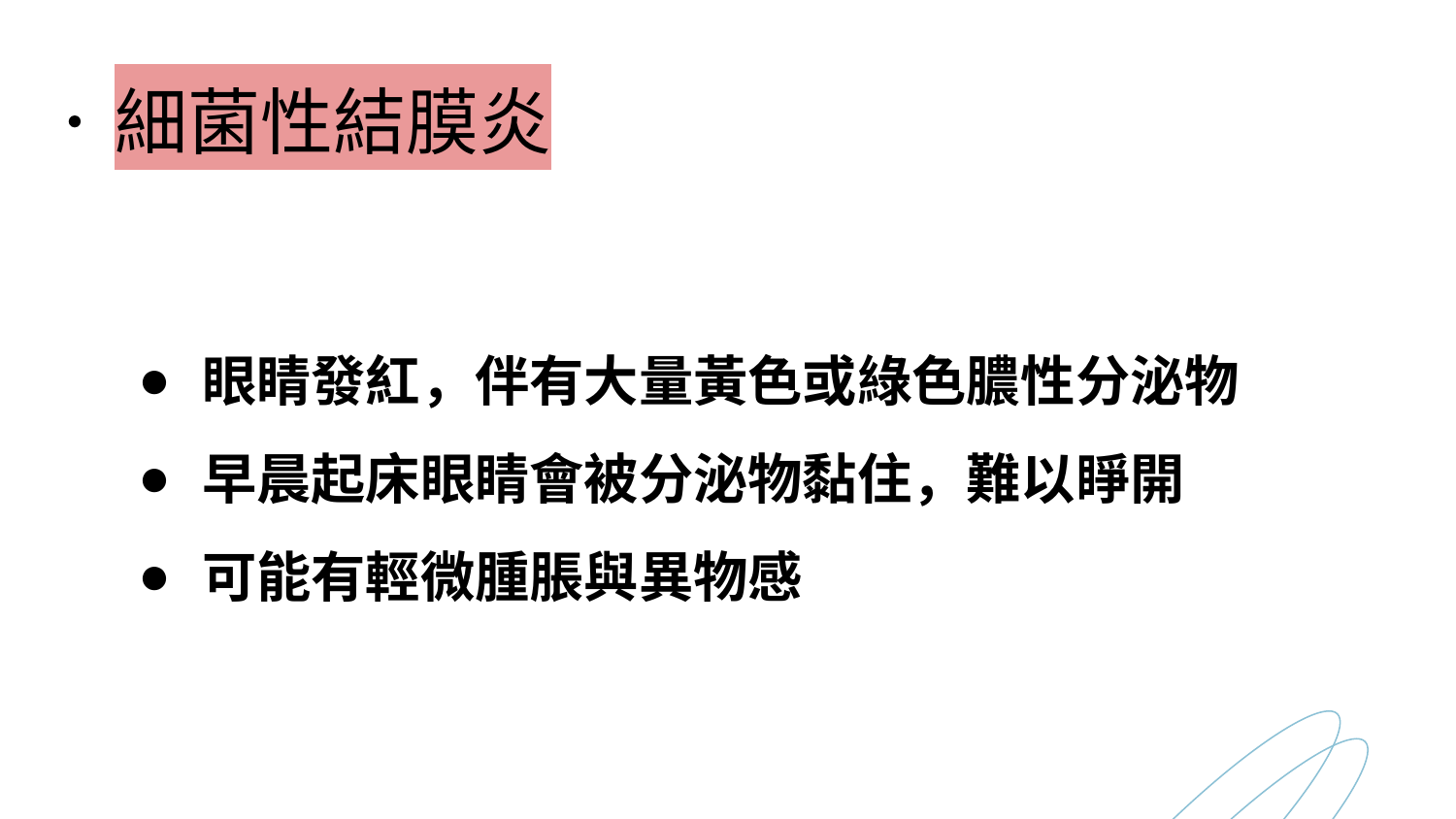

# 細菌性結膜炎
眼睛發紅，伴有大量黃色或綠色膿性分泌物
早晨起床眼睛會被分泌物黏住，難以睜開
可能有輕微腫脹與異物感